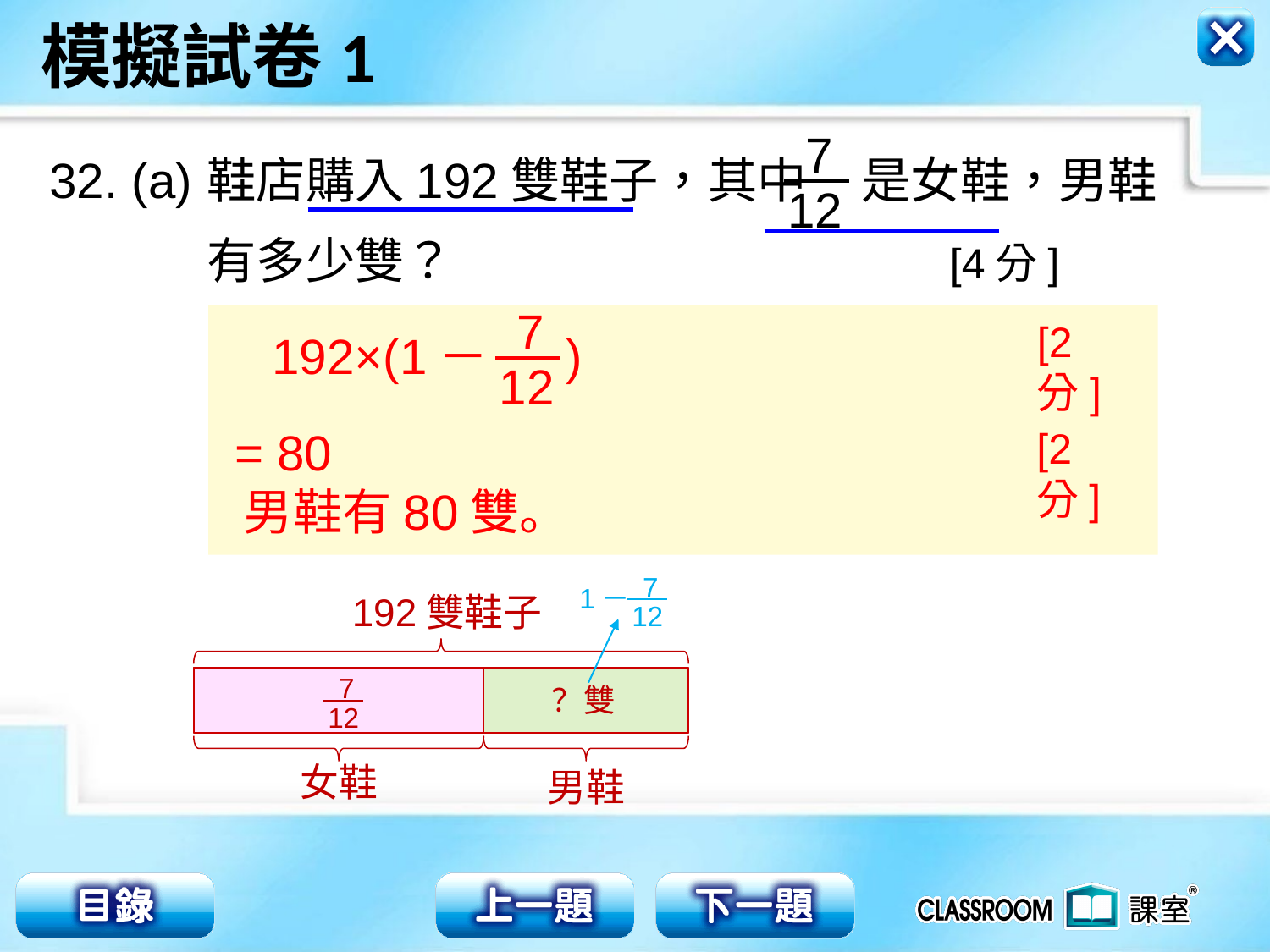

7
12
32. (a)
鞋店購入192雙鞋子，其中     是女鞋，男鞋
有多少雙？                                            [4分]
7
12
192×(1－      )

 = 80
 男鞋有80雙。
[2分]

[2分]
7
12
1－
192雙鞋子

7
12

？雙
女鞋
男鞋